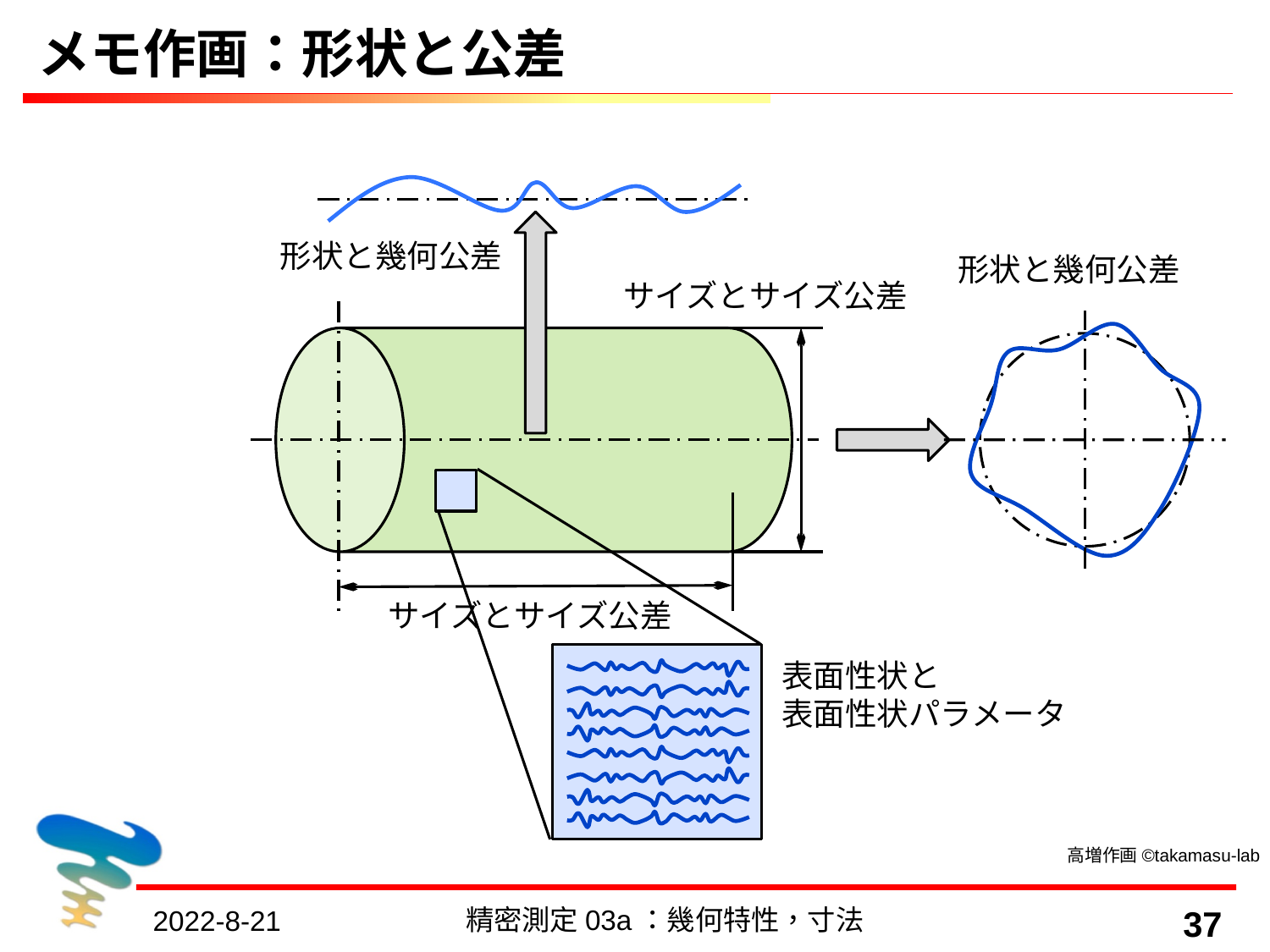

# メモ作画：形状と公差

形状と幾何公差
形状と幾何公差
サイズとサイズ公差

サイズとサイズ公差

表面性状と
表面性状パラメータ

高増作画©takamasu-lab
精密測定03a：幾何特性，寸法
37
2022-8-21